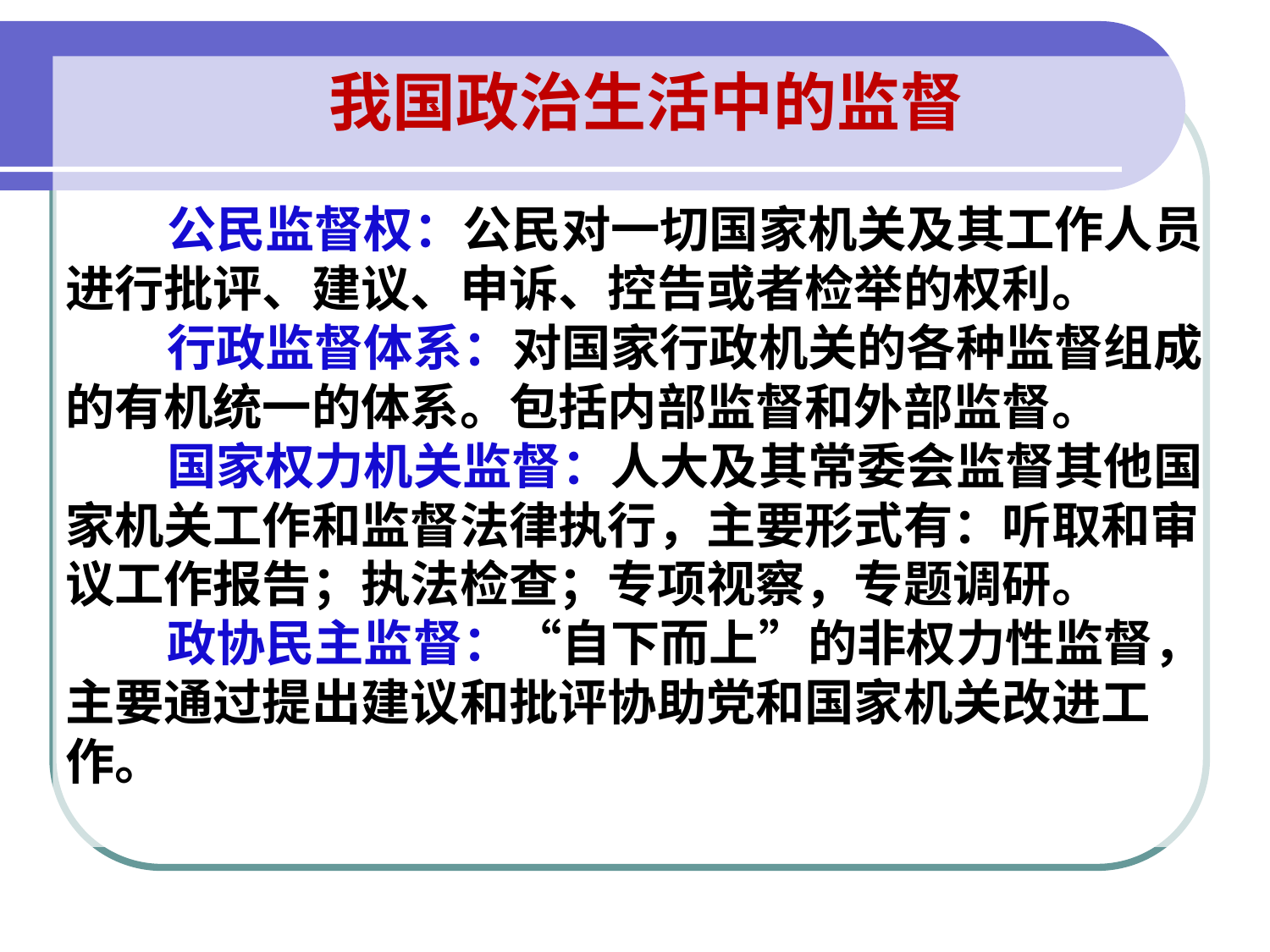

我国政治生活中的监督

        公民监督权：公民对一切国家机关及其工作人员进行批评、建议、申诉、控告或者检举的权利。
        行政监督体系：对国家行政机关的各种监督组成的有机统一的体系。包括内部监督和外部监督。
        国家权力机关监督：人大及其常委会监督其他国家机关工作和监督法律执行，主要形式有：听取和审议工作报告；执法检查；专项视察，专题调研。
        政协民主监督：“自下而上”的非权力性监督，主要通过提出建议和批评协助党和国家机关改进工作。